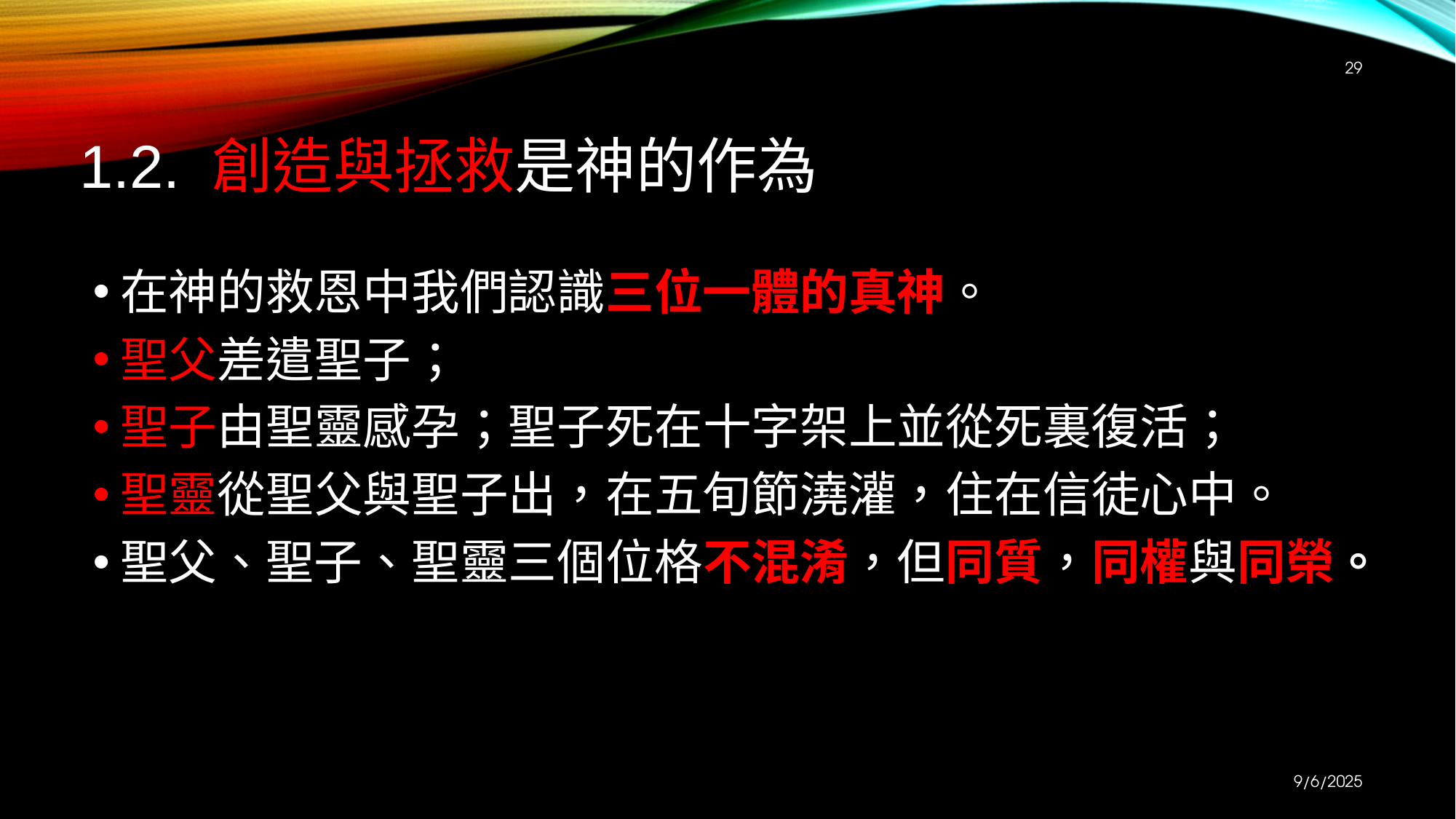

29
# 1.2. 創造與拯救是神的作為
在神的救恩中我們認識三位一體的真神。
聖父差遣聖子；
聖子由聖靈感孕；聖子死在十字架上並從死裏復活；
聖靈從聖父與聖子出，在五旬節澆灌，住在信徒心中。
聖父、聖子、聖靈三個位格不混淆，但同質，同權與同榮。
9/6/2025